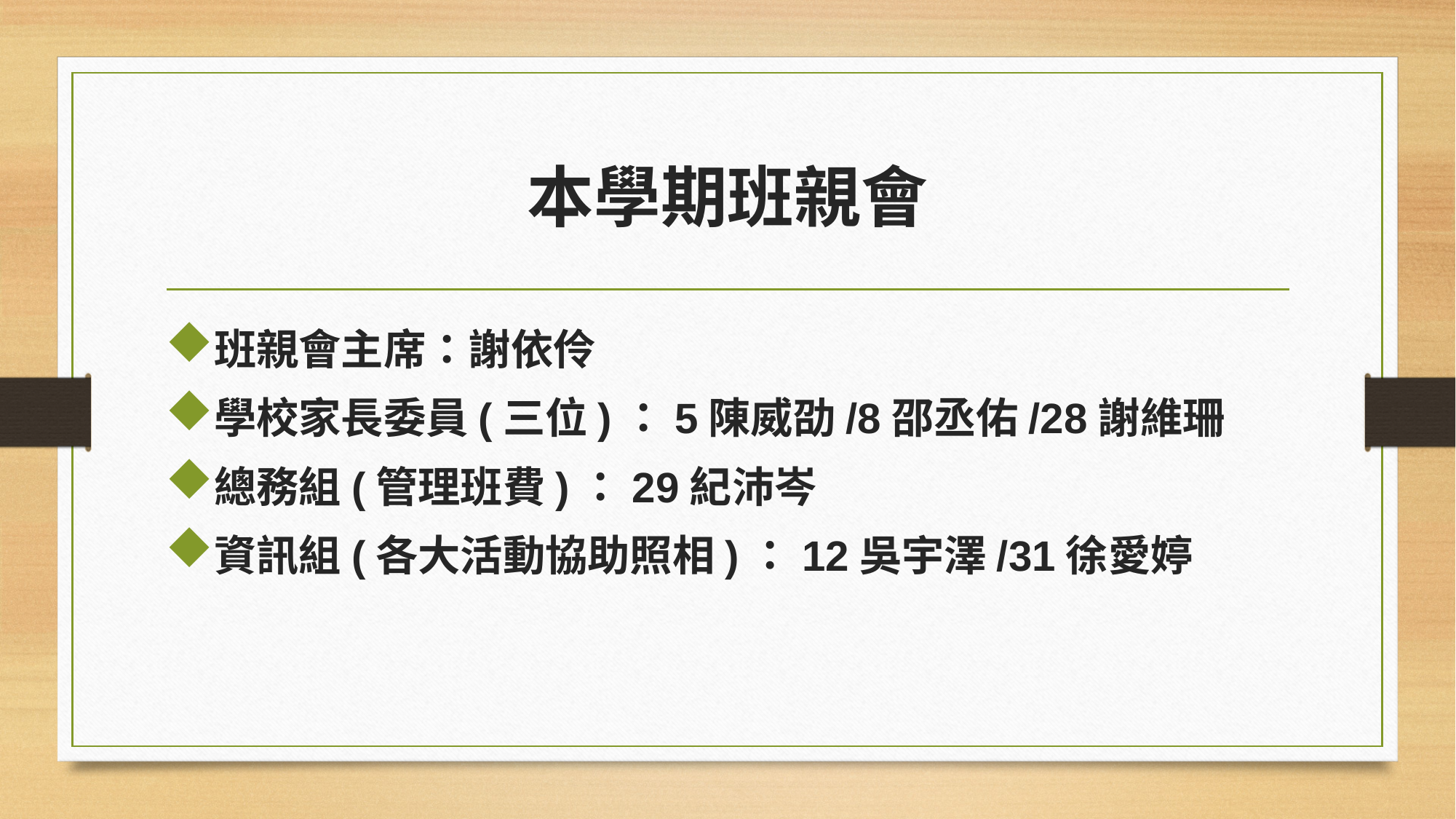

# 本學期班親會

班親會主席：謝依伶
學校家長委員(三位)：5陳威劭/8邵丞佑/28謝維珊
總務組(管理班費)：29紀沛岑
資訊組(各大活動協助照相)：12吳宇澤/31徐愛婷